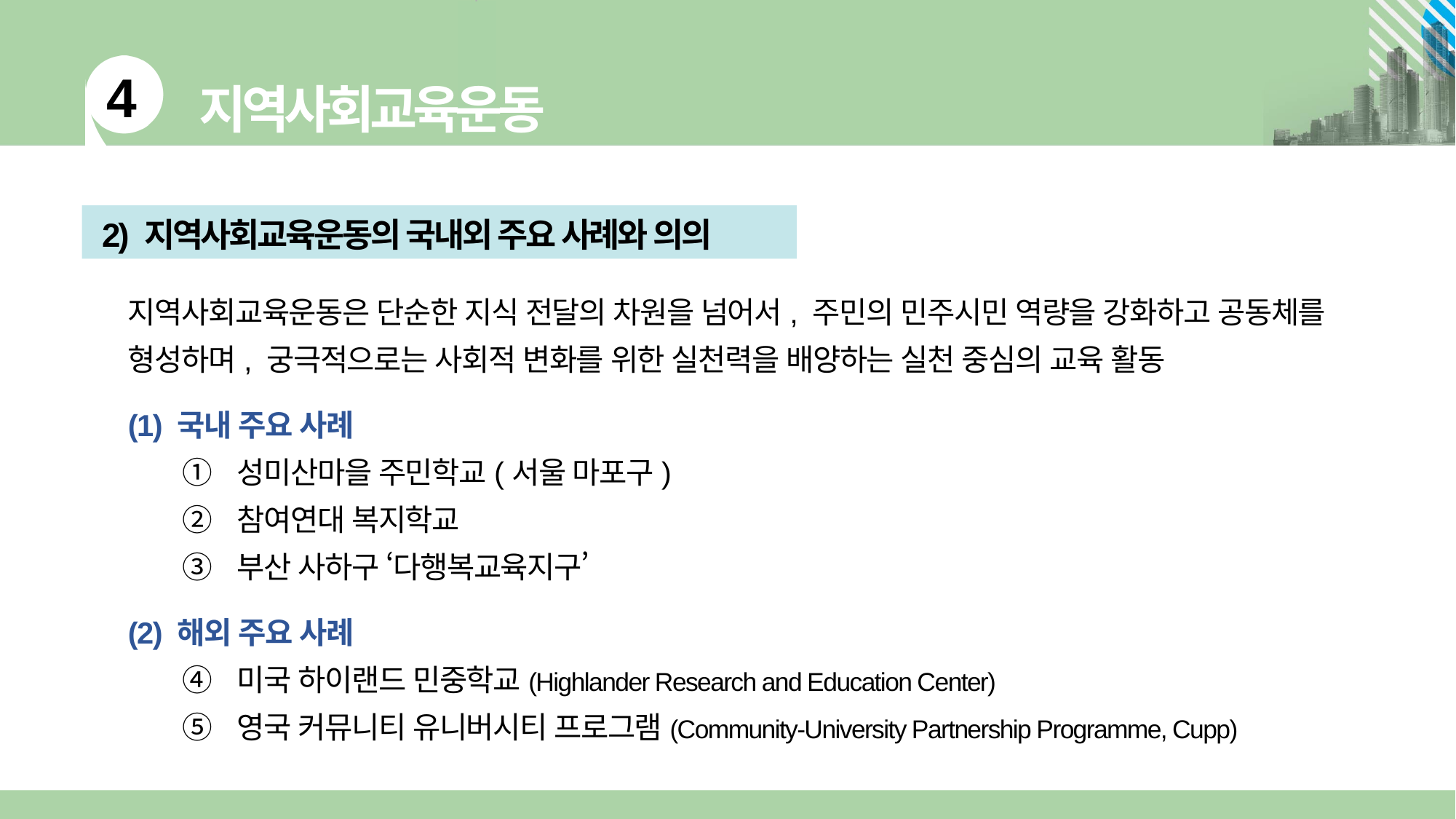

2) 지역사회교육운동의 국내외 주요 사례와 의의
지역사회교육운동은 단순한 지식 전달의 차원을 넘어서, 주민의 민주시민 역량을 강화하고 공동체를 형성하며, 궁극적으로는 사회적 변화를 위한 실천력을 배양하는 실천 중심의 교육 활동
(1) 국내 주요 사례
성미산마을 주민학교(서울 마포구)
참여연대 복지학교
부산 사하구 ‘다행복교육지구’
(2) 해외 주요 사례
미국 하이랜드 민중학교(Highlander Research and Education Center)
영국 커뮤니티 유니버시티 프로그램(Community-University Partnership Programme, Cupp)